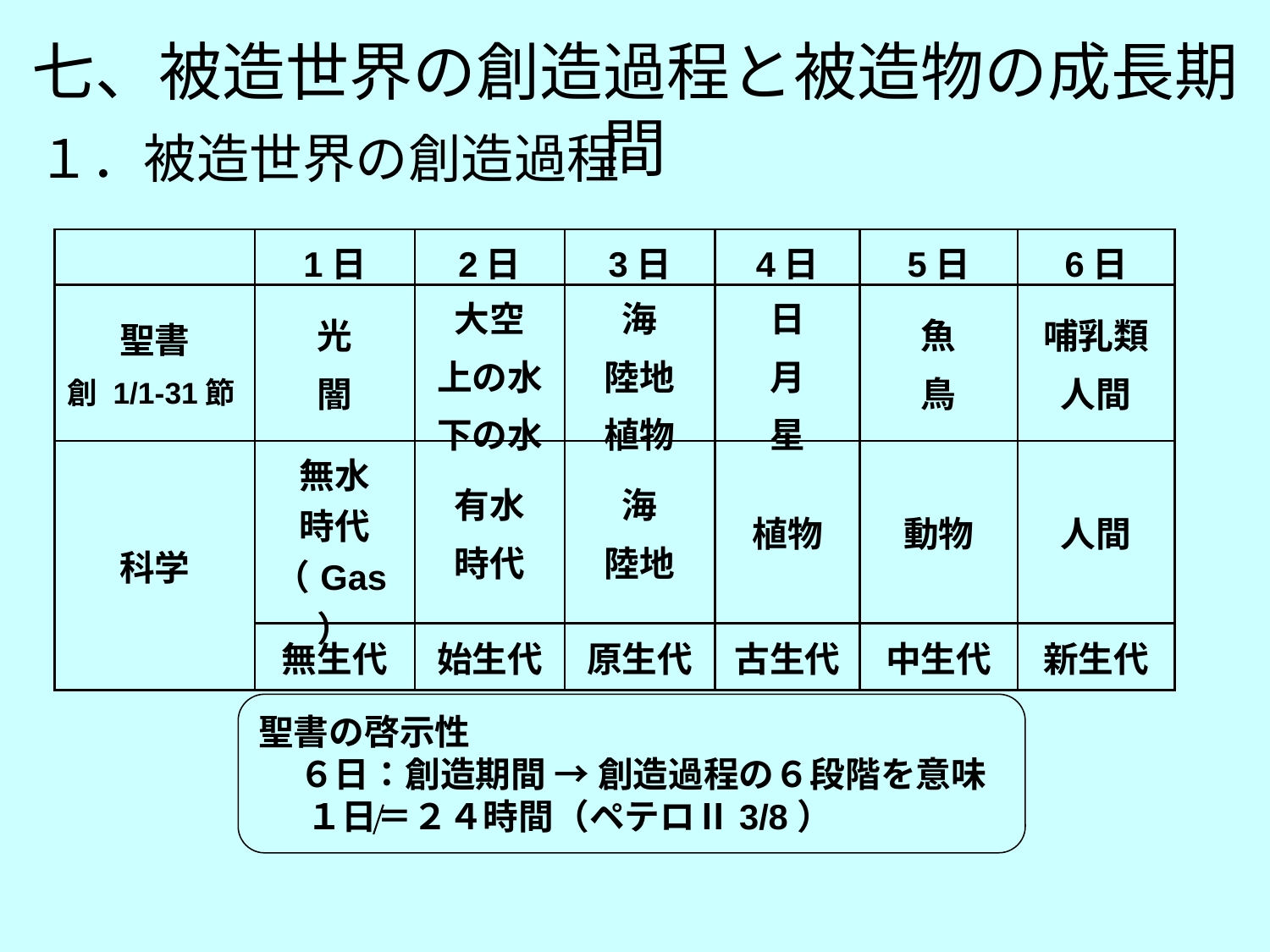

七、被造世界の創造過程と被造物の成長期間
１．被造世界の創造過程
|  | 1日 | 2日 | 3日 | 4日 | 5日 | 6日 |
| --- | --- | --- | --- | --- | --- | --- |
| 聖書 創 1/1-31節 | 光 闇 | 大空 上の水 下の水 | 海 陸地 植物 | 日 月 星 | 魚 鳥 | 哺乳類 人間 |
| 科学 | 無水 時代（Gas） | 有水 時代 | 海 陸地 | 植物 | 動物 | 人間 |
|  | 無生代 | 始生代 | 原生代 | 古生代 | 中生代 | 新生代 |
聖書の啓示性
    ６日：創造期間 → 創造過程の６段階を意味
    １日＝２４時間（ペテロⅡ3/8）